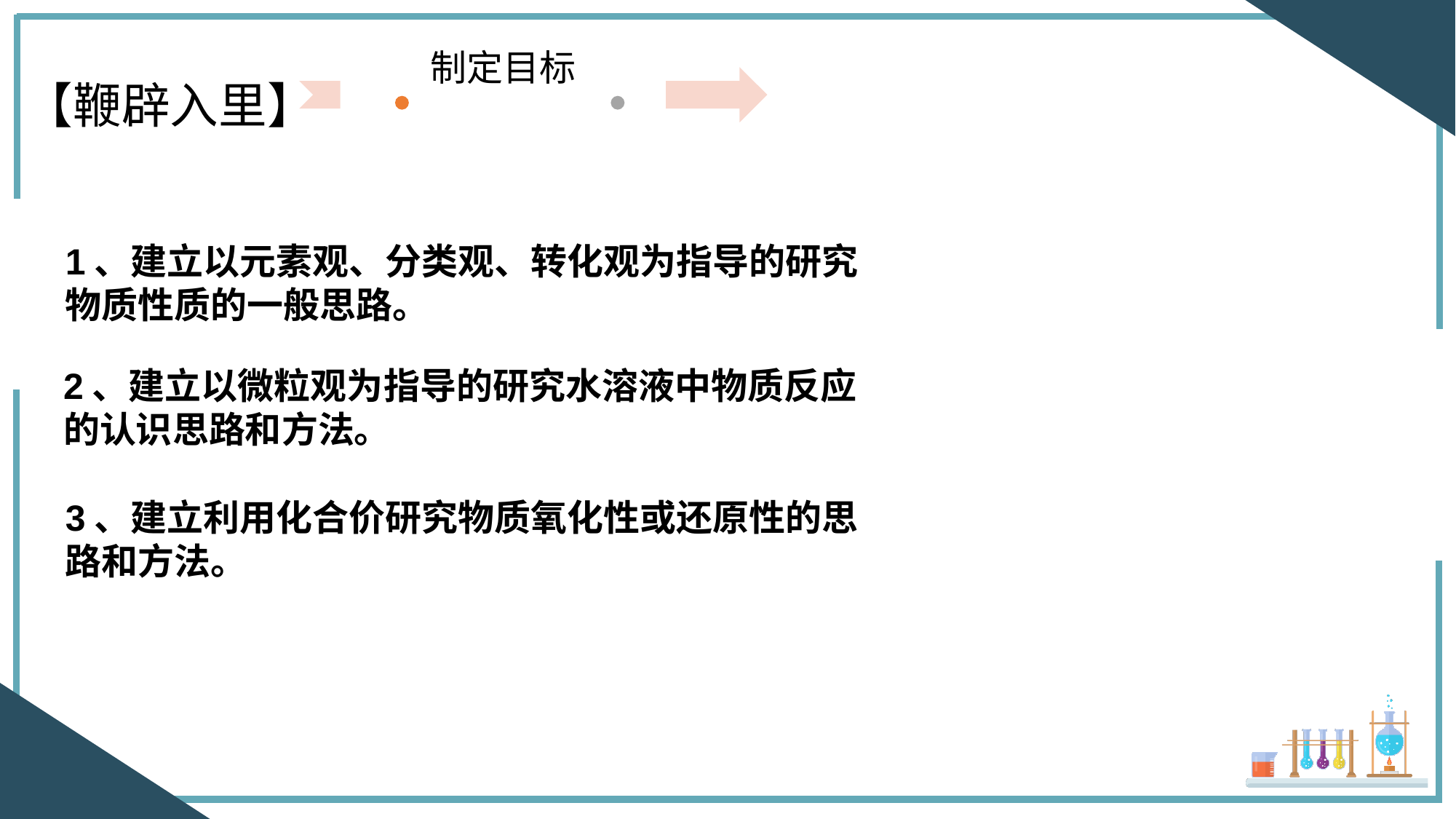

制定目标

【鞭辟入里】

1、建立以元素观、分类观、转化观为指导的研究物质性质的一般思路。
2、建立以微粒观为指导的研究水溶液中物质反应的认识思路和方法。
3、建立利用化合价研究物质氧化性或还原性的思路和方法。